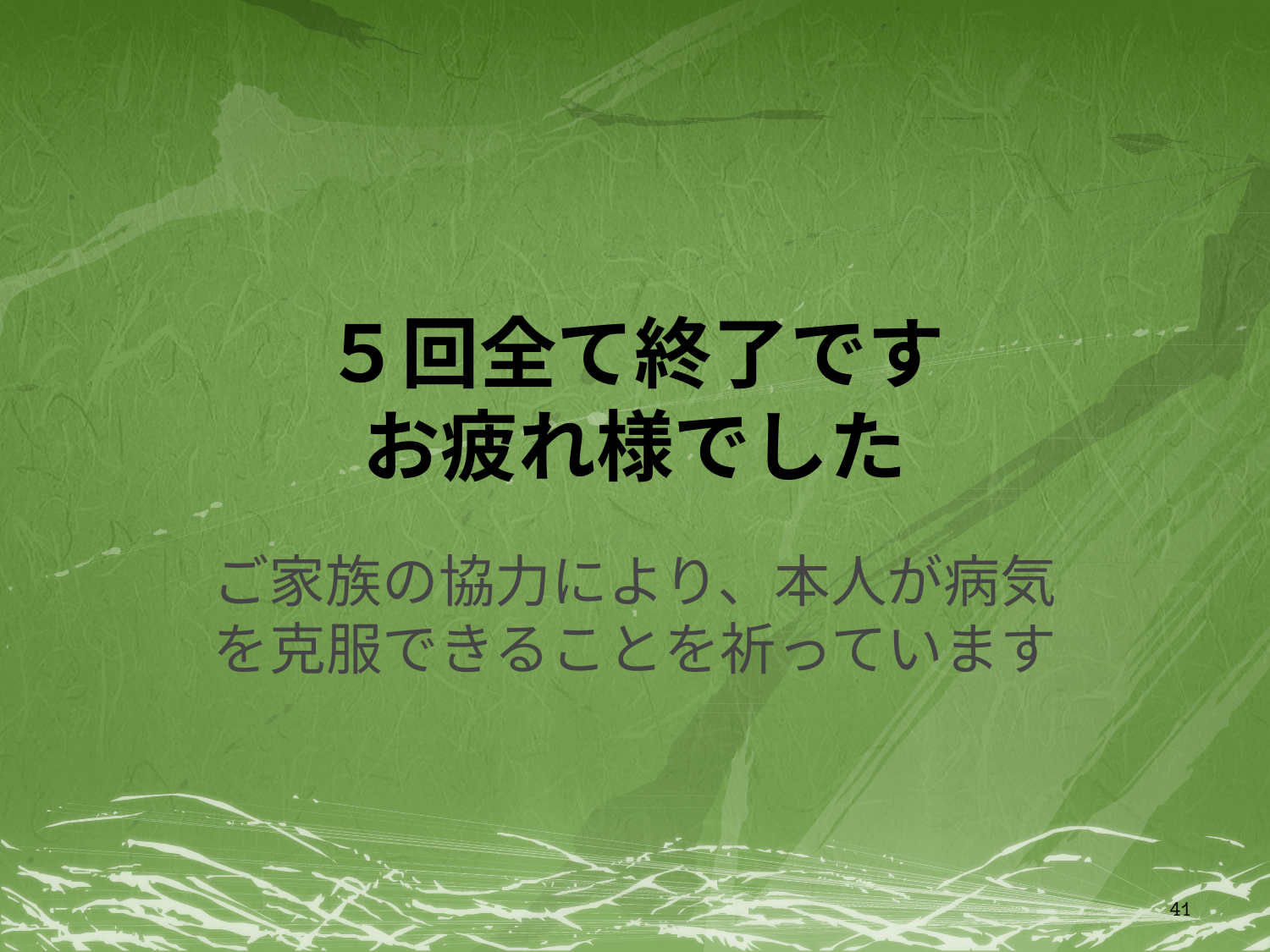

# ５回全て終了です お疲れ様でした
ご家族の協力により、本人が病気を克服できることを祈っています
41